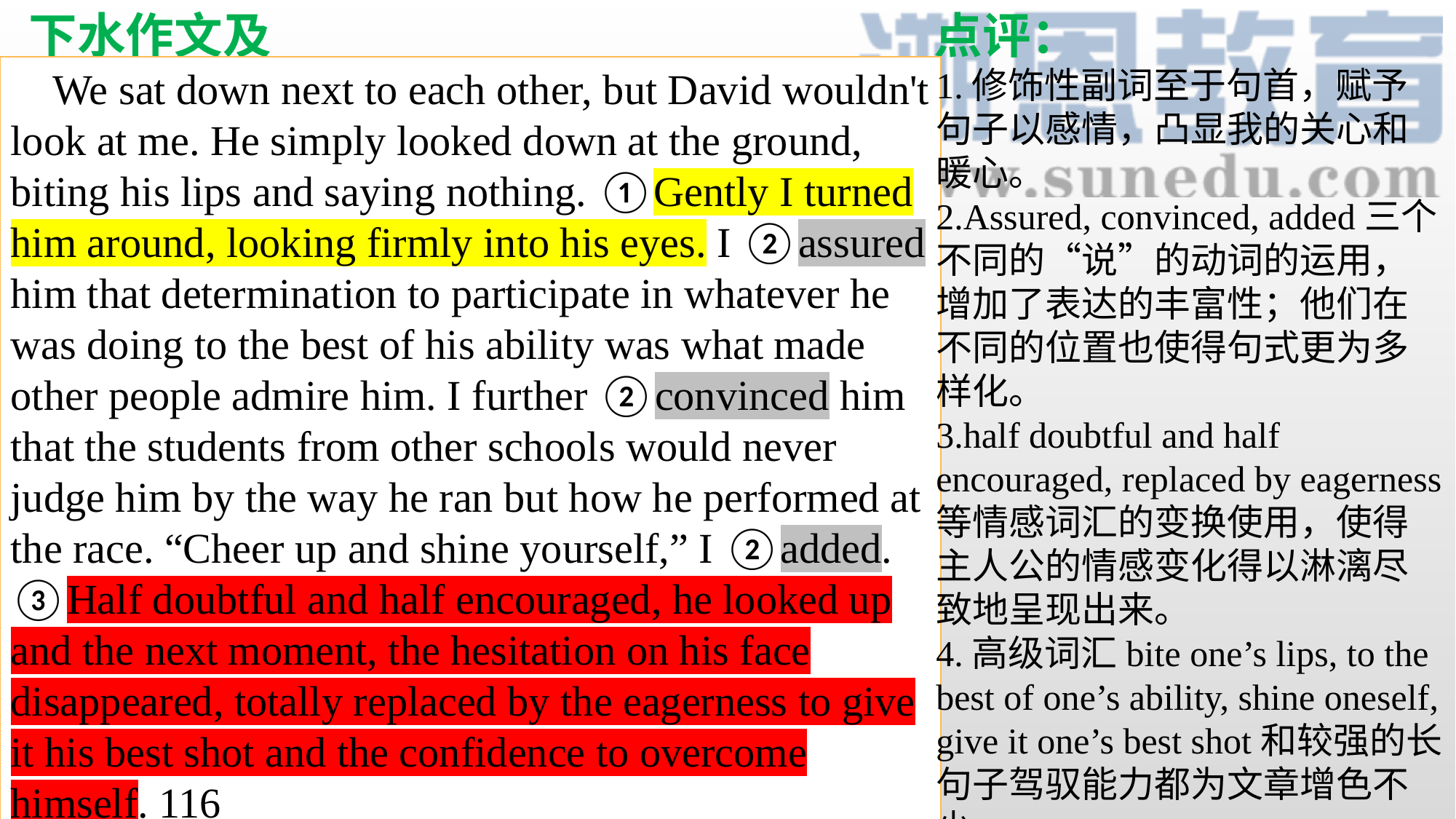

下水作文及                                                            点评：
    We sat down next to each other, but David wouldn't look at me. He simply looked down at the ground, biting his lips and saying nothing. ①Gently I turned him around, looking firmly into his eyes. I ②assured him that determination to participate in whatever he was doing to the best of his ability was what made other people admire him. I further ②convinced him that the students from other schools would never judge him by the way he ran but how he performed at the race. “Cheer up and shine yourself,” I ②added. ③Half doubtful and half encouraged, he looked up and the next moment, the hesitation on his face disappeared, totally replaced by the eagerness to give it his best shot and the confidence to overcome himself. 116
1.修饰性副词至于句首，赋予句子以感情，凸显我的关心和暖心。
2.Assured, convinced, added三个不同的“说”的动词的运用，增加了表达的丰富性；他们在不同的位置也使得句式更为多样化。
3.half doubtful and half encouraged, replaced by eagerness等情感词汇的变换使用，使得主人公的情感变化得以淋漓尽致地呈现出来。
4.高级词汇bite one’s lips, to the best of one’s ability, shine oneself, give it one’s best shot和较强的长句子驾驭能力都为文章增色不少。